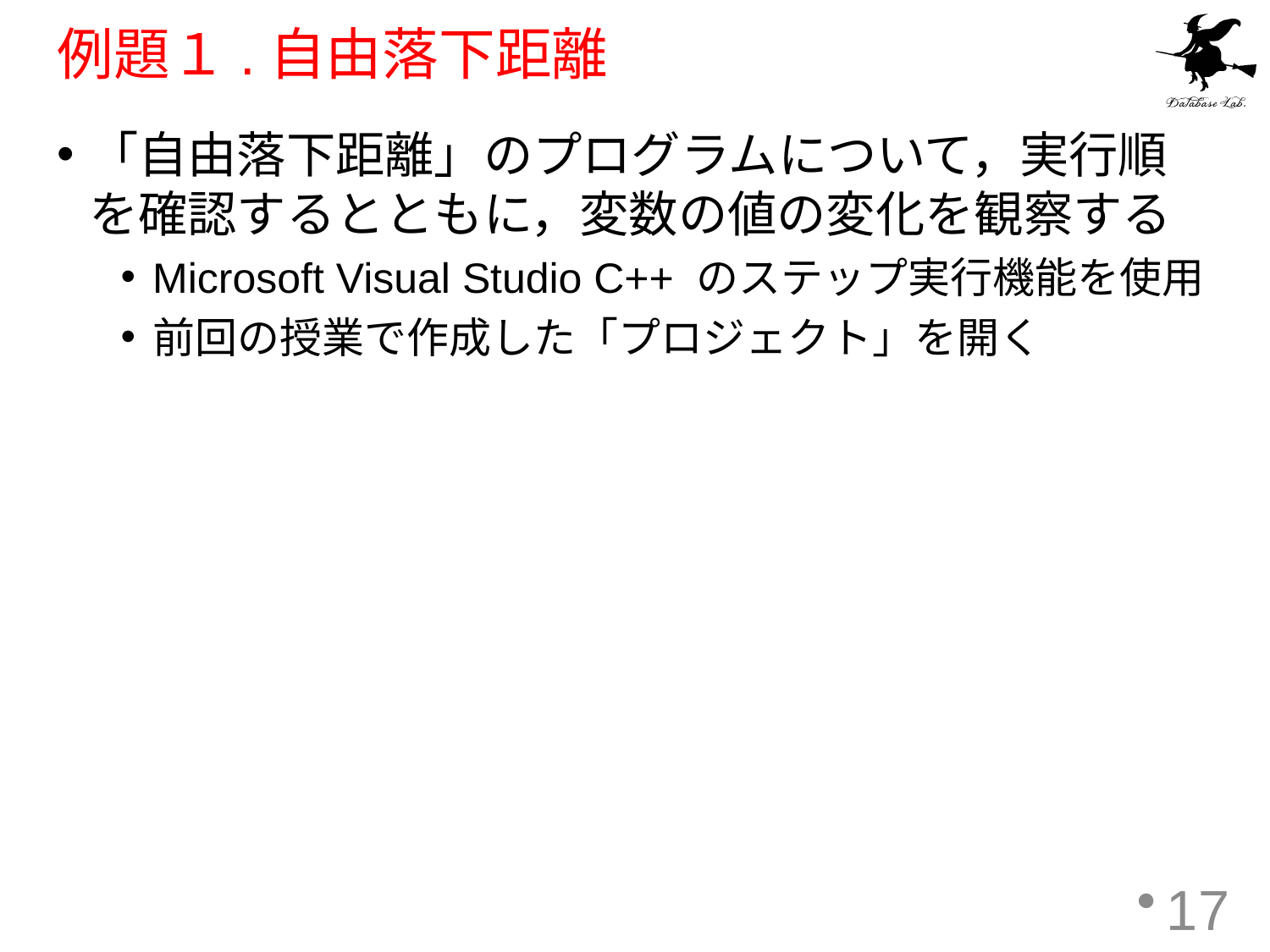

# 例題１.自由落下距離
「自由落下距離」のプログラムについて，実行順を確認するとともに，変数の値の変化を観察する
Microsoft Visual Studio C++ のステップ実行機能を使用
前回の授業で作成した「プロジェクト」を開く

17